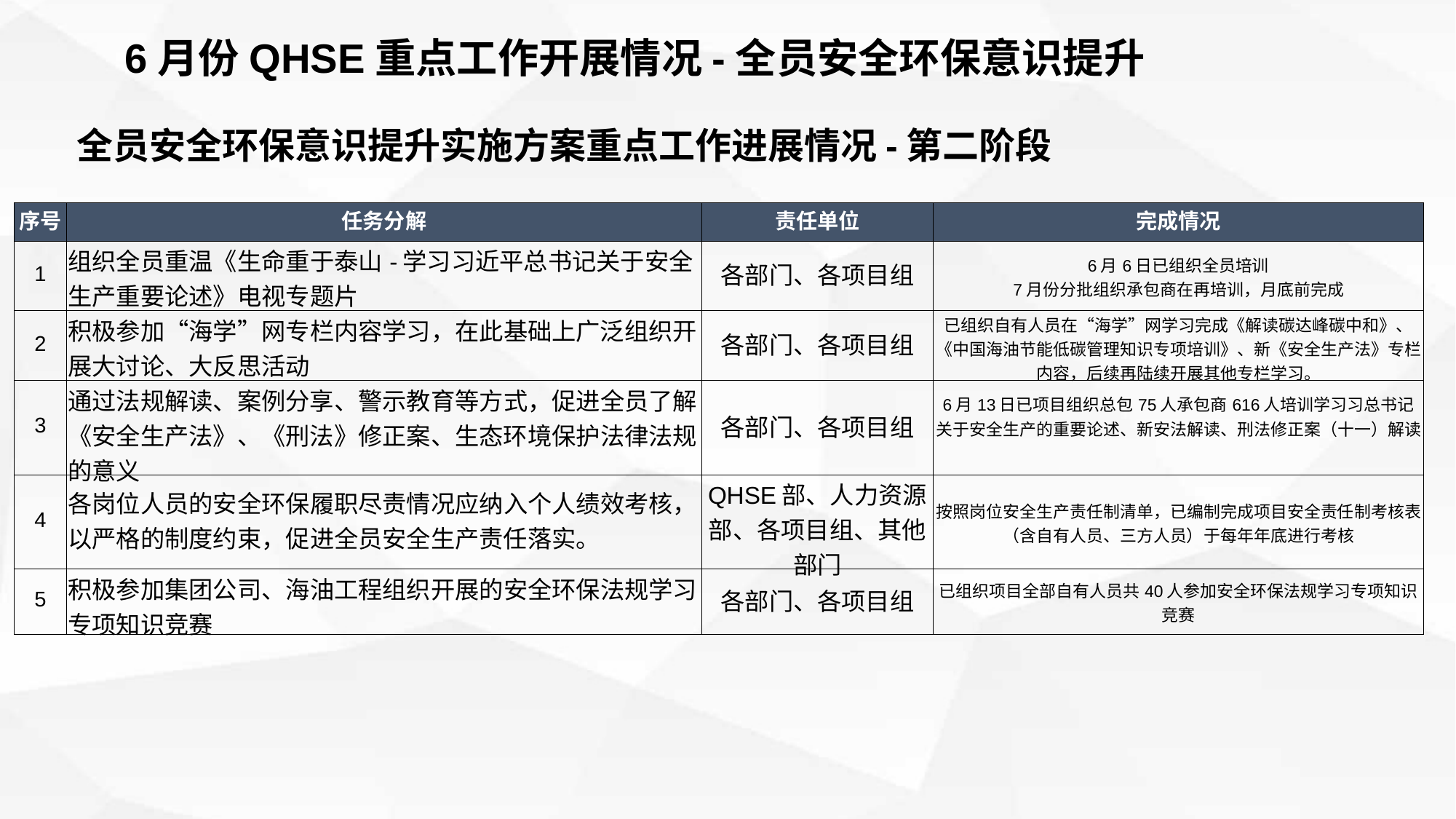

6月份QHSE重点工作开展情况-全员安全环保意识提升
全员安全环保意识提升实施方案重点工作进展情况-第二阶段
| 序号 | 任务分解 | 责任单位 | 完成情况 |
| --- | --- | --- | --- |
| 1 | 组织全员重温《生命重于泰山-学习习近平总书记关于安全生产重要论述》电视专题片 | 各部门、各项目组 | 6月6日已组织全员培训 7月份分批组织承包商在再培训，月底前完成 |
| 2 | 积极参加“海学”网专栏内容学习，在此基础上广泛组织开展大讨论、大反思活动 | 各部门、各项目组 | 已组织自有人员在“海学”网学习完成《解读碳达峰碳中和》、《中国海油节能低碳管理知识专项培训》、新《安全生产法》专栏内容，后续再陆续开展其他专栏学习。 |
| 3 | 通过法规解读、案例分享、警示教育等方式，促进全员了解《安全生产法》、《刑法》修正案、生态环境保护法律法规的意义 | 各部门、各项目组 | 6月13日已项目组织总包75人承包商616人培训学习习总书记关于安全生产的重要论述、新安法解读、刑法修正案（十一）解读 |
| 4 | 各岗位人员的安全环保履职尽责情况应纳入个人绩效考核，以严格的制度约束，促进全员安全生产责任落实。 | QHSE部、人力资源部、各项目组、其他部门 | 按照岗位安全生产责任制清单，已编制完成项目安全责任制考核表（含自有人员、三方人员）于每年年底进行考核 |
| 5 | 积极参加集团公司、海油工程组织开展的安全环保法规学习专项知识竞赛 | 各部门、各项目组 | 已组织项目全部自有人员共40人参加安全环保法规学习专项知识竞赛 |